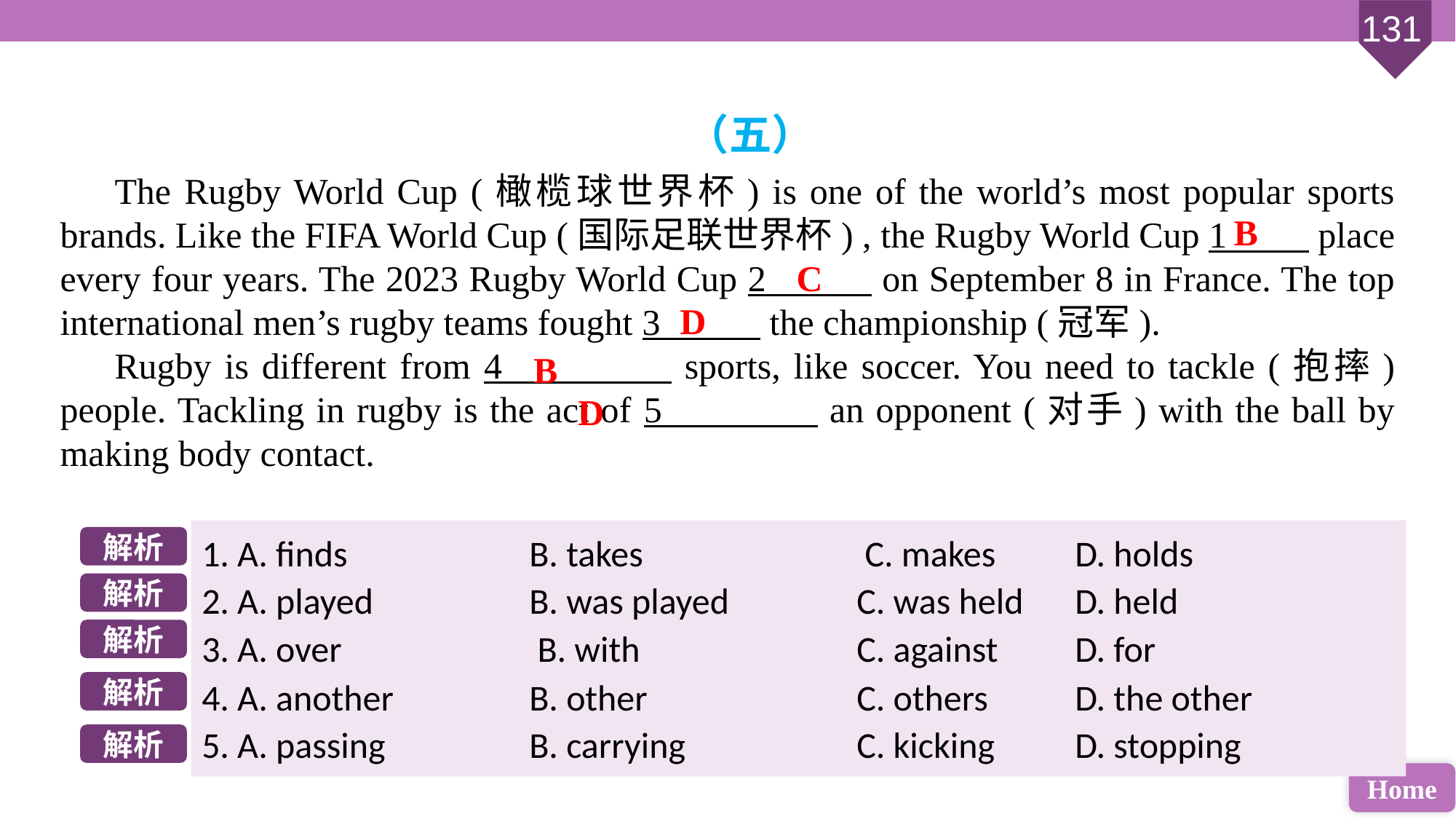

（五）
The Rugby World Cup (橄榄球世界杯) is one of the world’s most popular sports brands. Like the FIFA World Cup (国际足联世界杯) , the Rugby World Cup 1          place every four years. The 2023 Rugby World Cup 2           on September 8 in France. The top international men’s rugby teams fought 3            the championship (冠军).
Rugby is different from 4              sports, like soccer. You need to tackle (抱摔) people. Tackling in rugby is the act of 5              an opponent (对手) with the ball by making body contact.
B
C
D
B
D
1. A. finds 		B. takes		 C. makes 	D. holds
2. A. played 		B. was played 		C. was held 	D. held
3. A. over		 B. with 		C. against 	D. for
4. A. another 		B. other 		C. others 	D. the other
5. A. passing 		B. carrying 		C. kicking 	D. stopping
解析
解析
解析
解析
解析